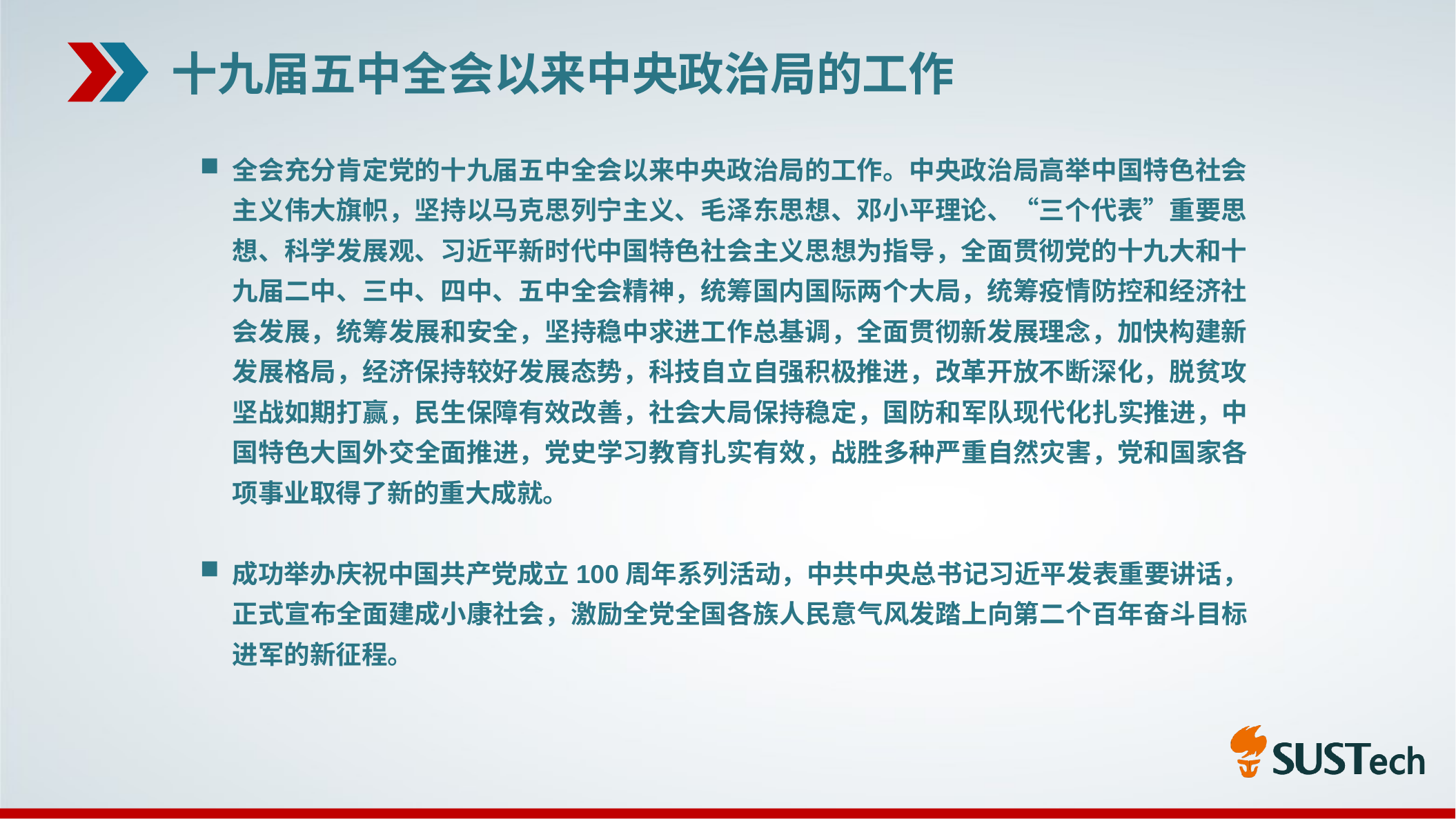

十九届五中全会以来中央政治局的工作
全会充分肯定党的十九届五中全会以来中央政治局的工作。中央政治局高举中国特色社会主义伟大旗帜，坚持以马克思列宁主义、毛泽东思想、邓小平理论、“三个代表”重要思想、科学发展观、习近平新时代中国特色社会主义思想为指导，全面贯彻党的十九大和十九届二中、三中、四中、五中全会精神，统筹国内国际两个大局，统筹疫情防控和经济社会发展，统筹发展和安全，坚持稳中求进工作总基调，全面贯彻新发展理念，加快构建新发展格局，经济保持较好发展态势，科技自立自强积极推进，改革开放不断深化，脱贫攻坚战如期打赢，民生保障有效改善，社会大局保持稳定，国防和军队现代化扎实推进，中国特色大国外交全面推进，党史学习教育扎实有效，战胜多种严重自然灾害，党和国家各项事业取得了新的重大成就。

成功举办庆祝中国共产党成立100周年系列活动，中共中央总书记习近平发表重要讲话，正式宣布全面建成小康社会，激励全党全国各族人民意气风发踏上向第二个百年奋斗目标进军的新征程。